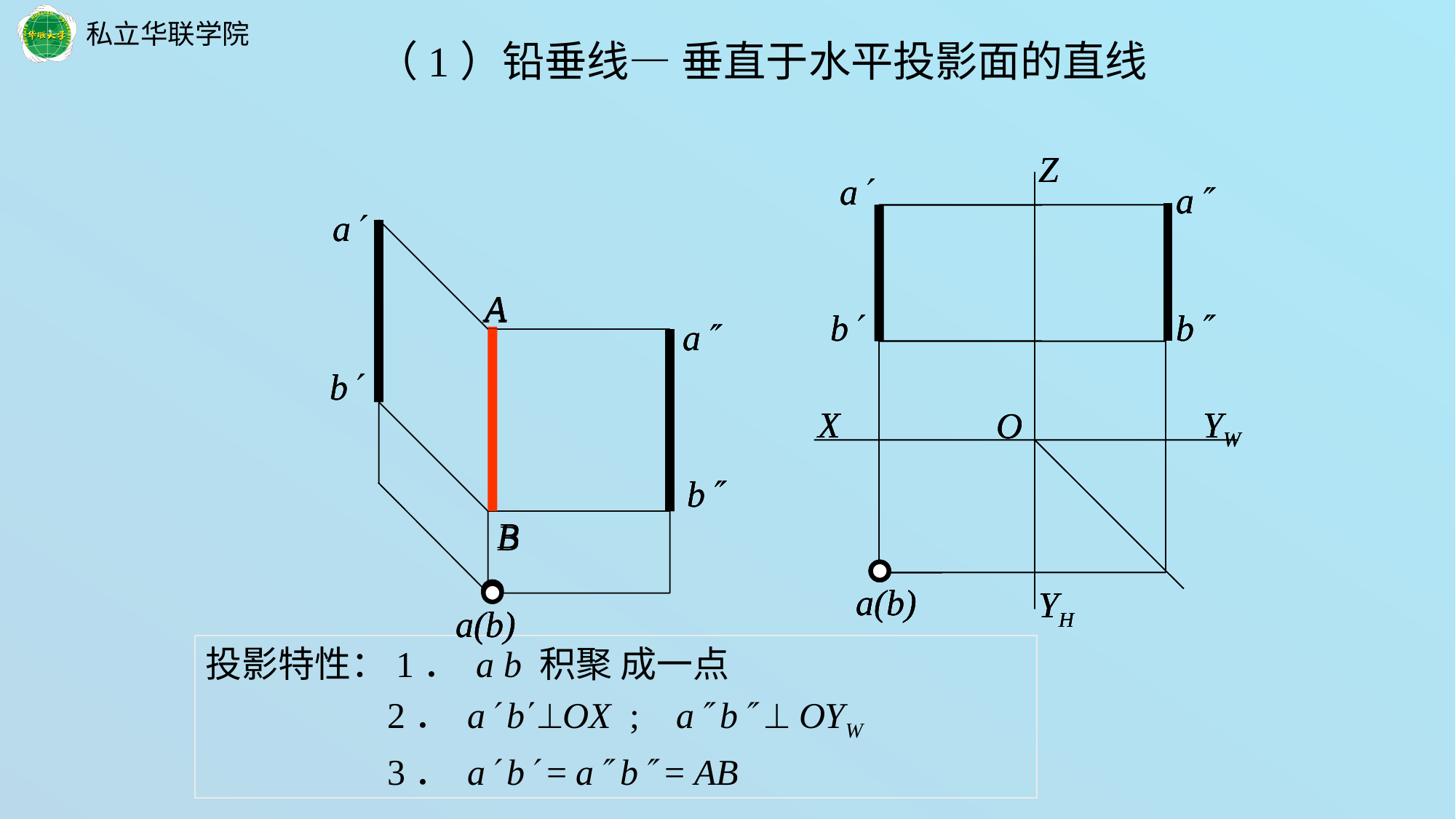

（1）铅垂线— 垂直于水平投影面的直线
Z
a′

a″

b′
b″

YW
X
O

a(b)
YH
Z
a′

a″

b′
b″

YW
X
O

a(b)
YH
Z
a′

a″

b′
b″

YW
X
O

a(b)
YH
a′

a″

b′

b″

a(b)
a′

a″

b′

b″

a(b)
a′

A

B

A

B

A

B

a″

b′
b″
a(b)
投影特性：1． a b 积聚 成一点
                    2． a′ b′⊥OX  ;    a″ b″ ⊥ OYW
                    3． a′ b′ = a″ b″ = AB